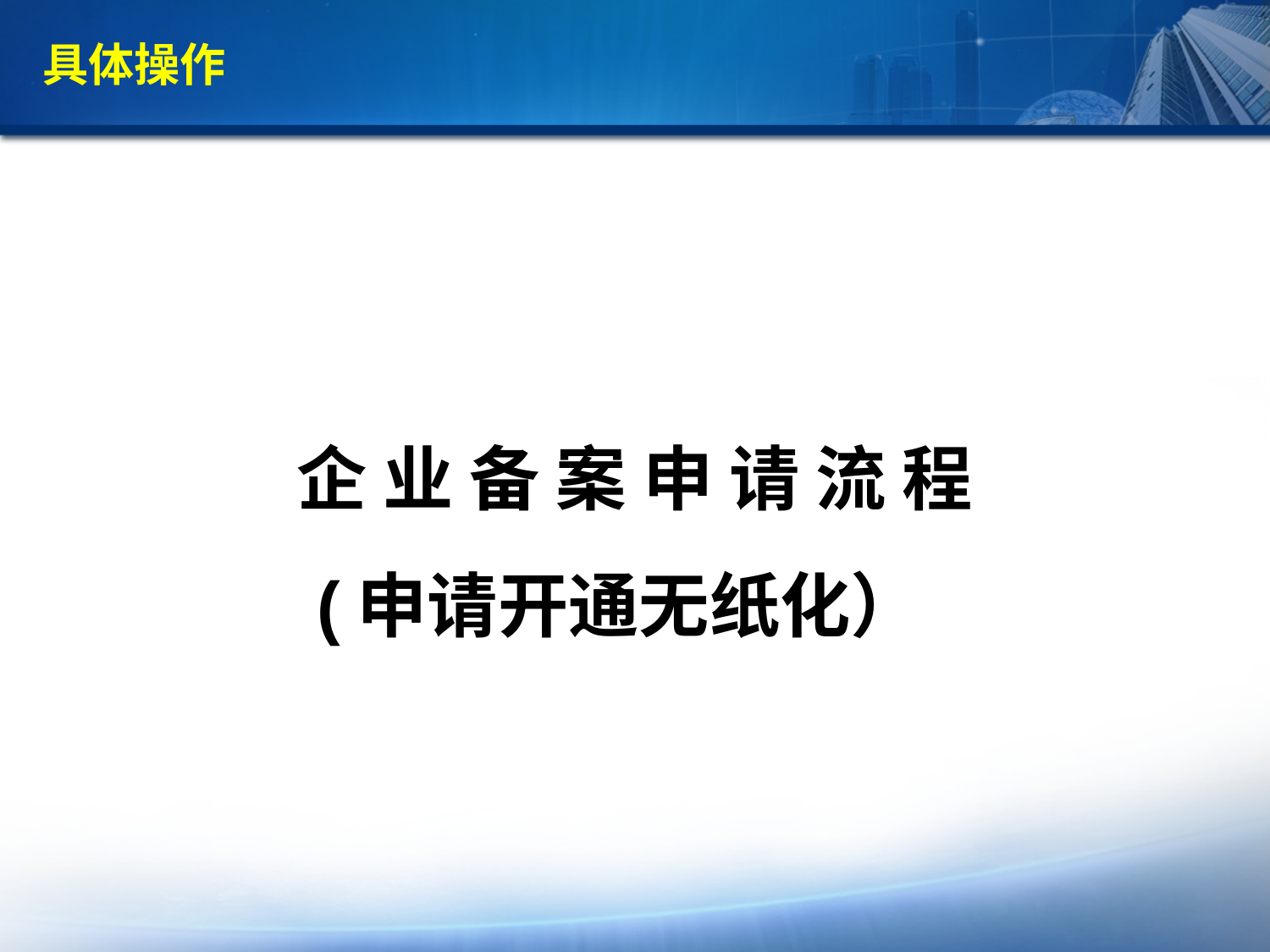

具体操作
企 业 备 案 申 请 流 程
(申请开通无纸化）